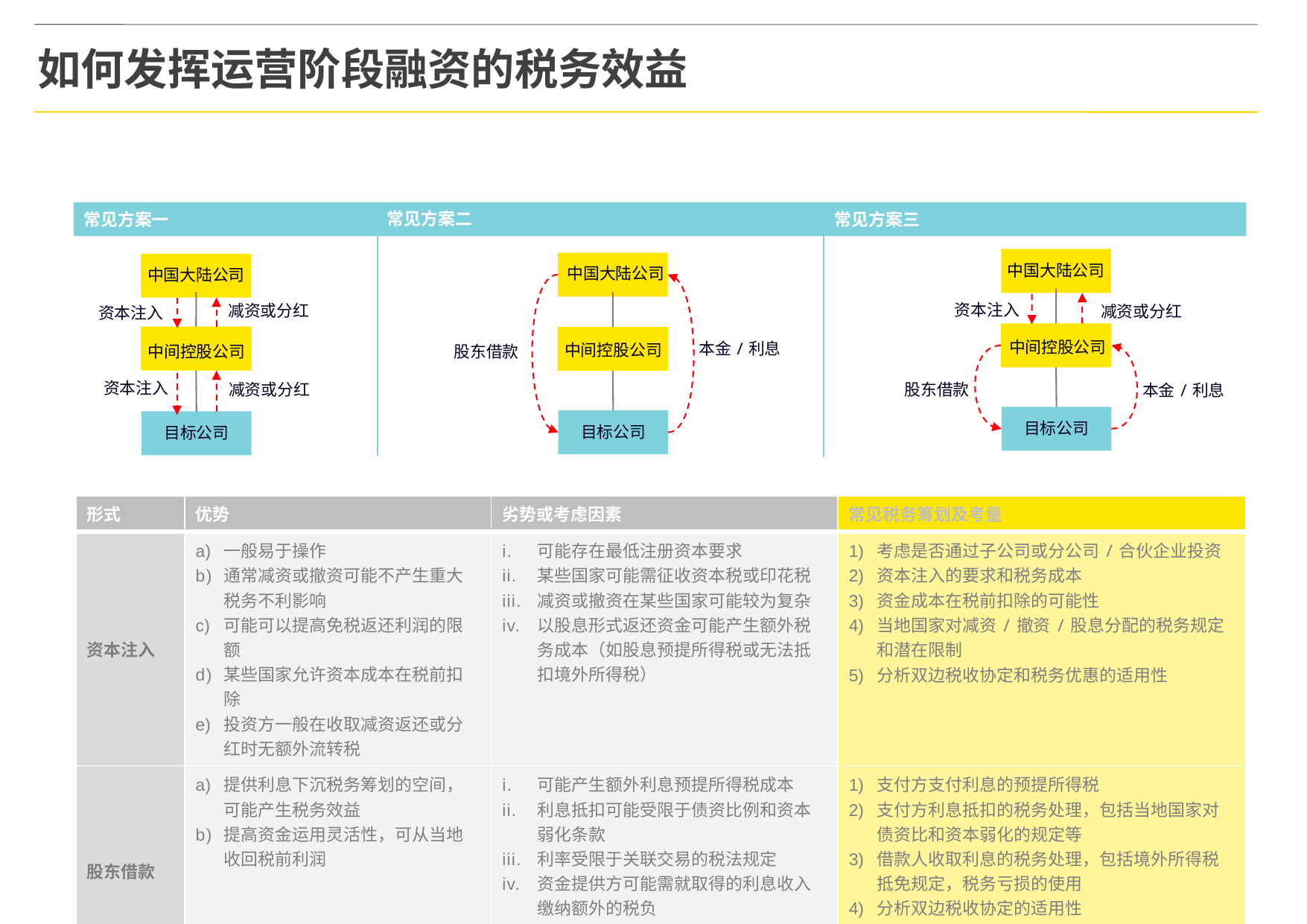

如何发挥运营阶段融资的税务效益
常见方案二

常见方案三
常见方案一

中国大陆公司

中国大陆公司
中国大陆公司
资本注入
减资或分红
减资或分红
资本注入

中间控股公司
本金/利息
中间控股公司
中间控股公司
股东借款
资本注入
股东借款
减资或分红
本金/利息

目标公司

目标公司
目标公司
| 形式 | 优势 | 劣势或考虑因素 | 常见税务筹划及考量 |
| --- | --- | --- | --- |
| 资本注入 | 一般易于操作 通常减资或撤资可能不产生重大税务不利影响 可能可以提高免税返还利润的限额 某些国家允许资本成本在税前扣除 投资方一般在收取减资返还或分红时无额外流转税 | 可能存在最低注册资本要求 某些国家可能需征收资本税或印花税 减资或撤资在某些国家可能较为复杂 以股息形式返还资金可能产生额外税务成本（如股息预提所得税或无法抵扣境外所得税） | 考虑是否通过子公司或分公司/合伙企业投资 资本注入的要求和税务成本 资金成本在税前扣除的可能性 当地国家对减资/撤资/股息分配的税务规定和潜在限制 分析双边税收协定和税务优惠的适用性 |
| 股东借款 | 提供利息下沉税务筹划的空间，可能产生税务效益 提高资金运用灵活性，可从当地收回税前利润 | 可能产生额外利息预提所得税成本 利息抵扣可能受限于债资比例和资本弱化条款 利率受限于关联交易的税法规定 资金提供方可能需就取得的利息收入缴纳额外的税负 汇率风险和税务影响 | 支付方支付利息的预提所得税 支付方利息抵扣的税务处理，包括当地国家对债资比和资本弱化的规定等 借款人收取利息的税务处理，包括境外所得税抵免规定，税务亏损的使用 分析双边税收协定的适用性 转让定价以及反避税考量 汇率风险和税务筹划 |